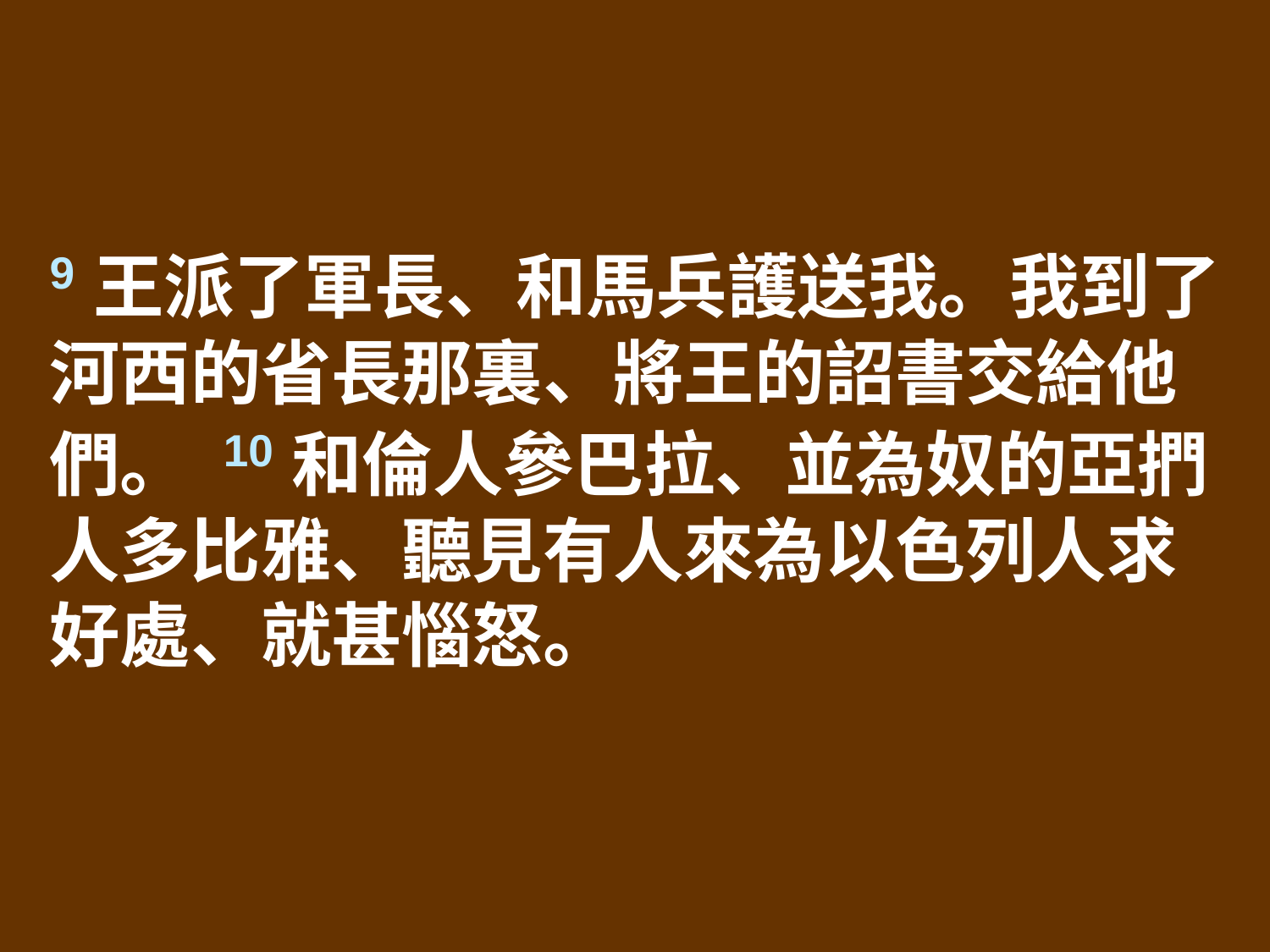

9王派了軍長、和馬兵護送我。我到了河西的省長那裏、將王的詔書交給他們。 10和倫人參巴拉、並為奴的亞捫人多比雅、聽見有人來為以色列人求好處、就甚惱怒。